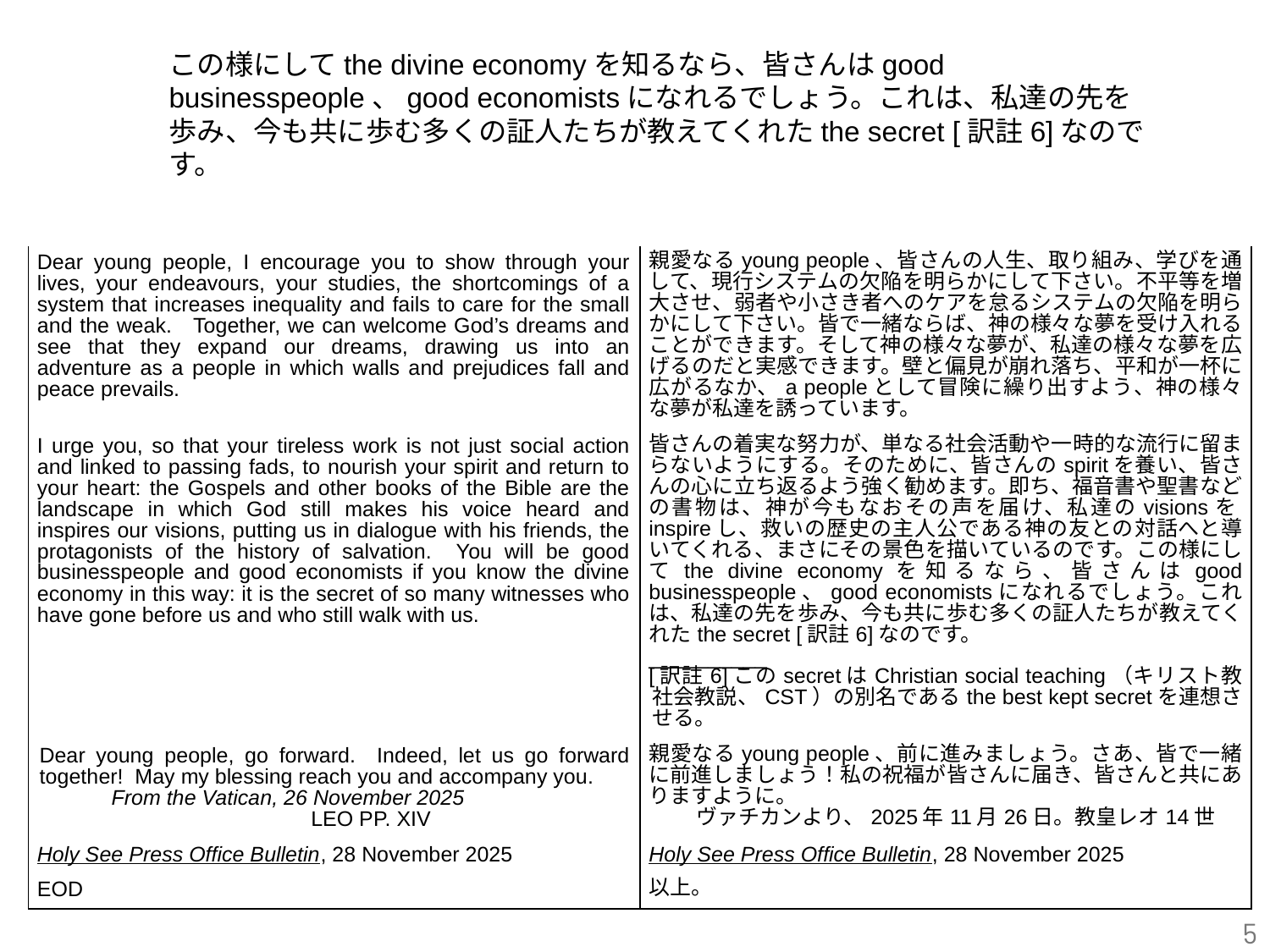

# この様にしてthe divine economyを知るなら、皆さんはgood businesspeople、good economistsになれるでしょう。これは、私達の先を歩み、今も共に歩む多くの証人たちが教えてくれたthe secret [訳註6]なのです。
| Dear young people, I encourage you to show through your lives, your endeavours, your studies, the shortcomings of a system that increases inequality and fails to care for the small and the weak. Together, we can welcome God’s dreams and see that they expand our dreams, drawing us into an adventure as a people in which walls and prejudices fall and peace prevails. | 親愛なるyoung people、皆さんの人生、取り組み、学びを通して、現行システムの欠陥を明らかにして下さい。不平等を増大させ、弱者や小さき者へのケアを怠るシステムの欠陥を明らかにして下さい。皆で一緒ならば、神の様々な夢を受け入れることができます。そして神の様々な夢が、私達の様々な夢を広げるのだと実感できます。壁と偏見が崩れ落ち、平和が一杯に広がるなか、a peopleとして冒険に繰り出すよう、神の様々な夢が私達を誘っています。 |
| --- | --- |
| I urge you, so that your tireless work is not just social action and linked to passing fads, to nourish your spirit and return to your heart: the Gospels and other books of the Bible are the landscape in which God still makes his voice heard and inspires our visions, putting us in dialogue with his friends, the protagonists of the history of salvation. You will be good businesspeople and good economists if you know the divine economy in this way: it is the secret of so many witnesses who have gone before us and who still walk with us. | 皆さんの着実な努力が、単なる社会活動や一時的な流行に留まらないようにする。そのために、皆さんのspiritを養い、皆さんの心に立ち返るよう強く勧めます。即ち、福音書や聖書などの書物は、神が今もなおその声を届け、私達のvisionsをinspireし、救いの歴史の主人公である神の友との対話へと導いてくれる、まさにその景色を描いているのです。この様にしてthe divine economyを知るなら、皆さんはgood businesspeople、good economistsになれるでしょう。これは、私達の先を歩み、今も共に歩む多くの証人たちが教えてくれたthe secret [訳註6]なのです。 \_\_\_\_\_\_\_\_\_\_ [訳註6]このsecretはChristian social teaching（キリスト教社会教説、CST）の別名であるthe best kept secretを連想させる。 |
| Dear young people, go forward. Indeed, let us go forward together! May my blessing reach you and accompany you. From the Vatican, 26 November 2025 LEO PP. XIV | 親愛なるyoung people、前に進みましょう。さあ、皆で一緒に前進しましょう！私の祝福が皆さんに届き、皆さんと共にありますように。 ヴァチカンより、2025年11月26日。教皇レオ14世 |
| Holy See Press Office Bulletin, 28 November 2025 | Holy See Press Office Bulletin, 28 November 2025 |
| EOD | 以上。 |
5